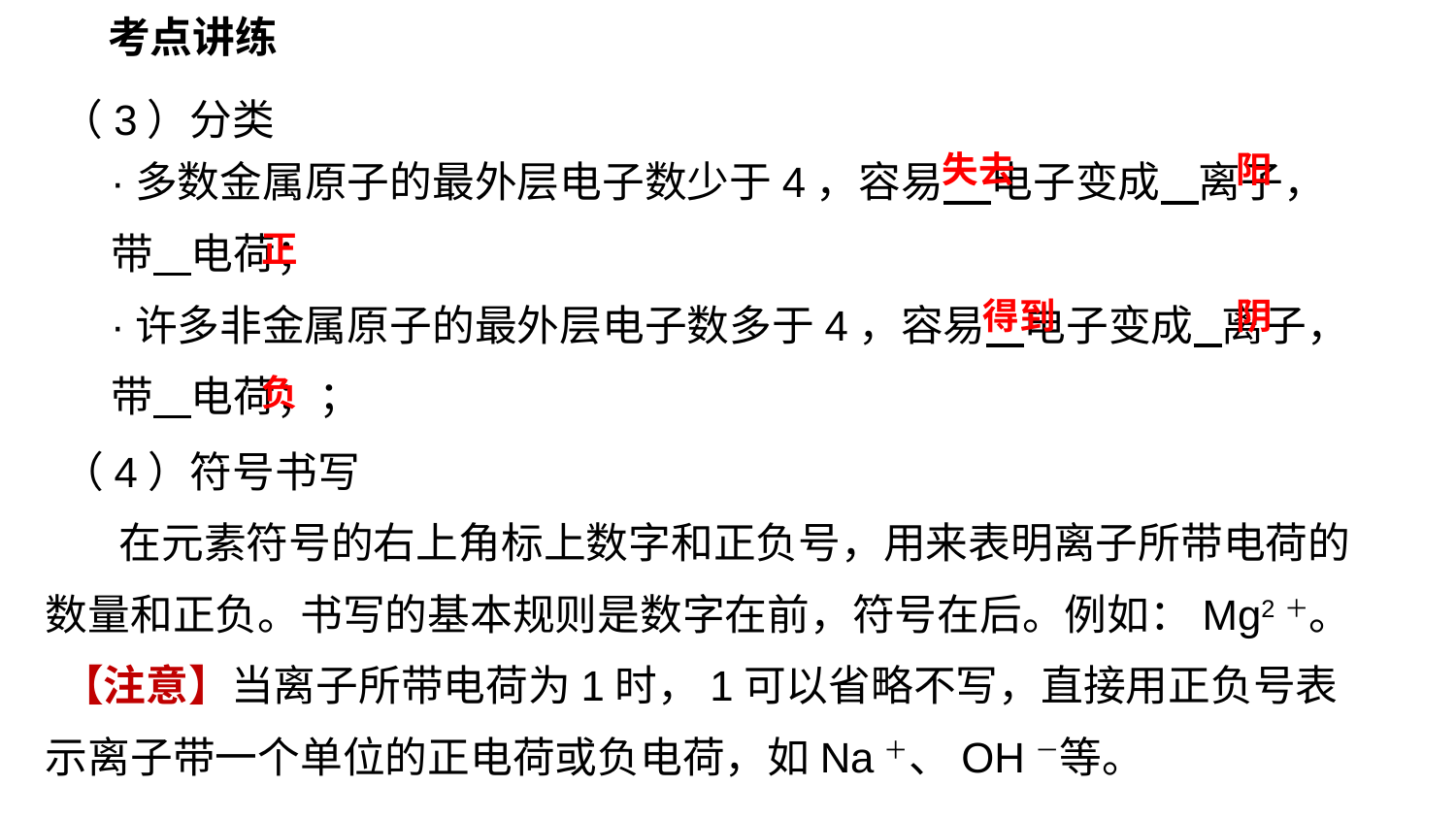

考点讲练
（3）分类
·多数金属原子的最外层电子数少于4，容易     电子变成    离子，带    电荷；
·许多非金属原子的最外层电子数多于4，容易    电子变成   离子，带    电荷；；
失去
阳
正
得到
阴
负
（4）符号书写
     在元素符号的右上角标上数字和正负号，用来表明离子所带电荷的数量和正负。书写的基本规则是数字在前，符号在后。例如：Mg2＋。
【注意】当离子所带电荷为1时，1可以省略不写，直接用正负号表示离子带一个单位的正电荷或负电荷，如Na＋、OH－等。